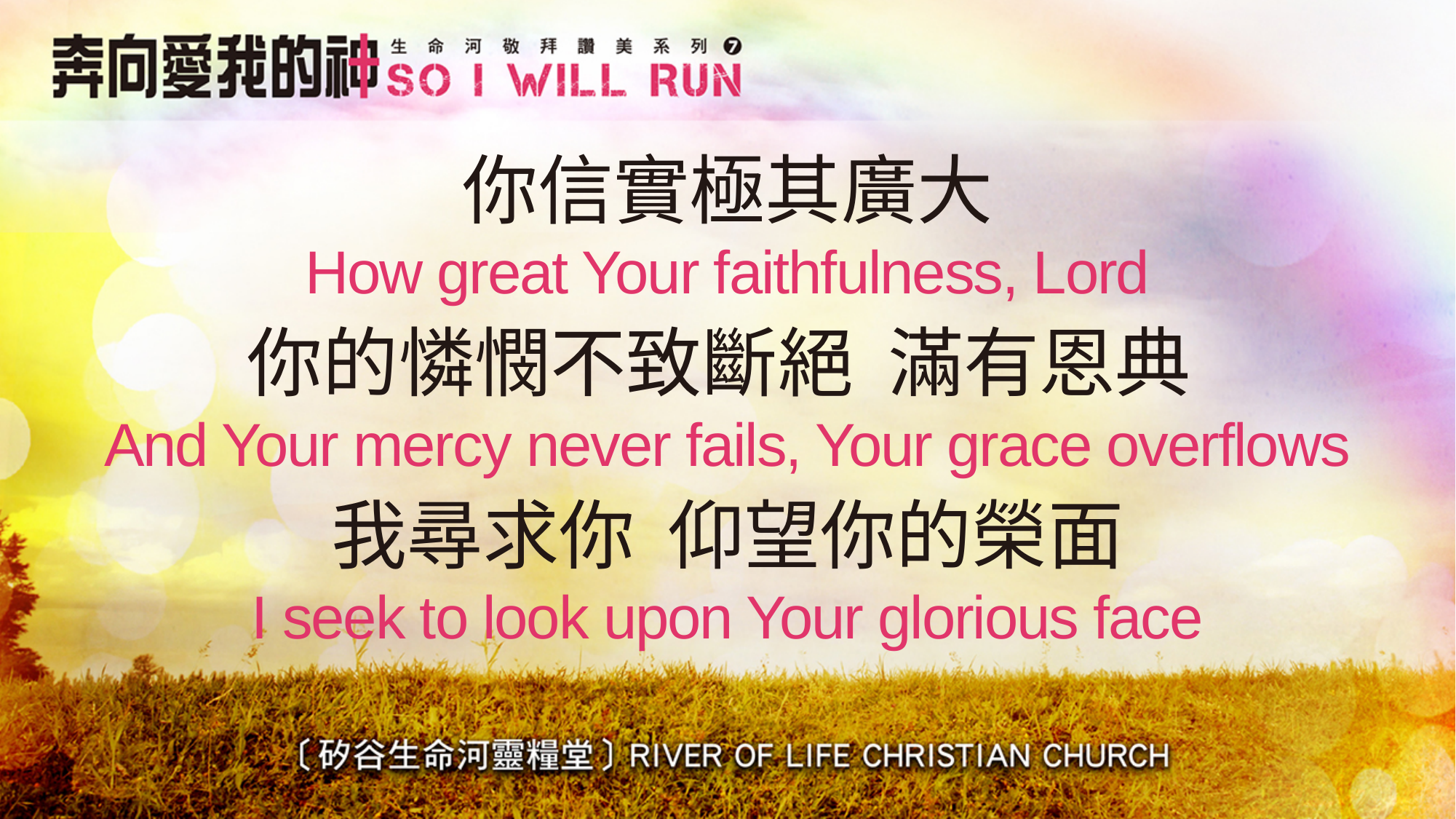

# 你信實極其廣大 How great Your faithfulness, Lord
你的憐憫不致斷絕  滿有恩典
And Your mercy never fails, Your grace overflows
我尋求你  仰望你的榮面
I seek to look upon Your glorious face